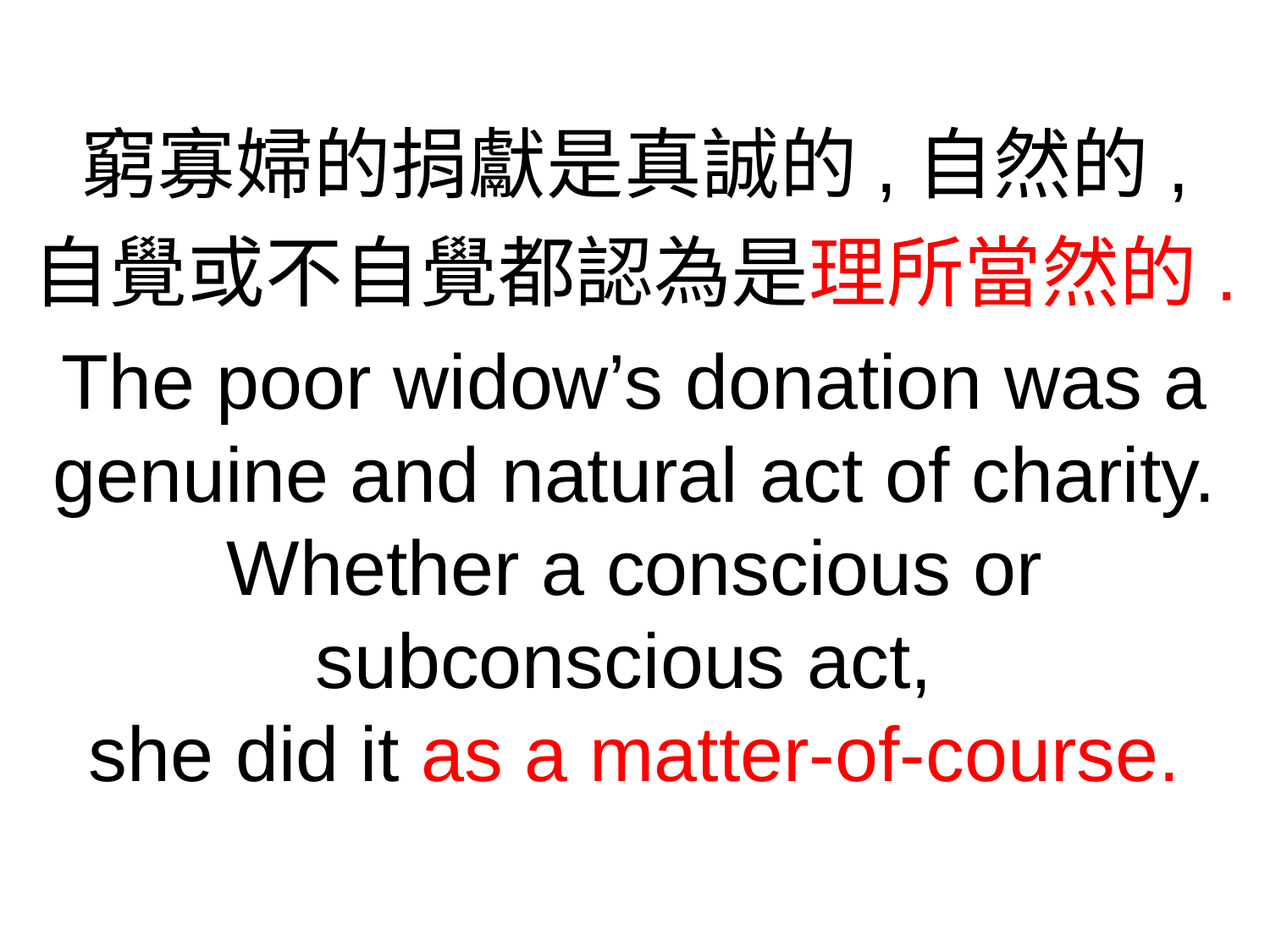

窮寡婦的捐獻是真誠的,自然的,
自覺或不自覺都認為是理所當然的.
The poor widow’s donation was a genuine and natural act of charity. Whether a conscious or subconscious act,
she did it as a matter-of-course.